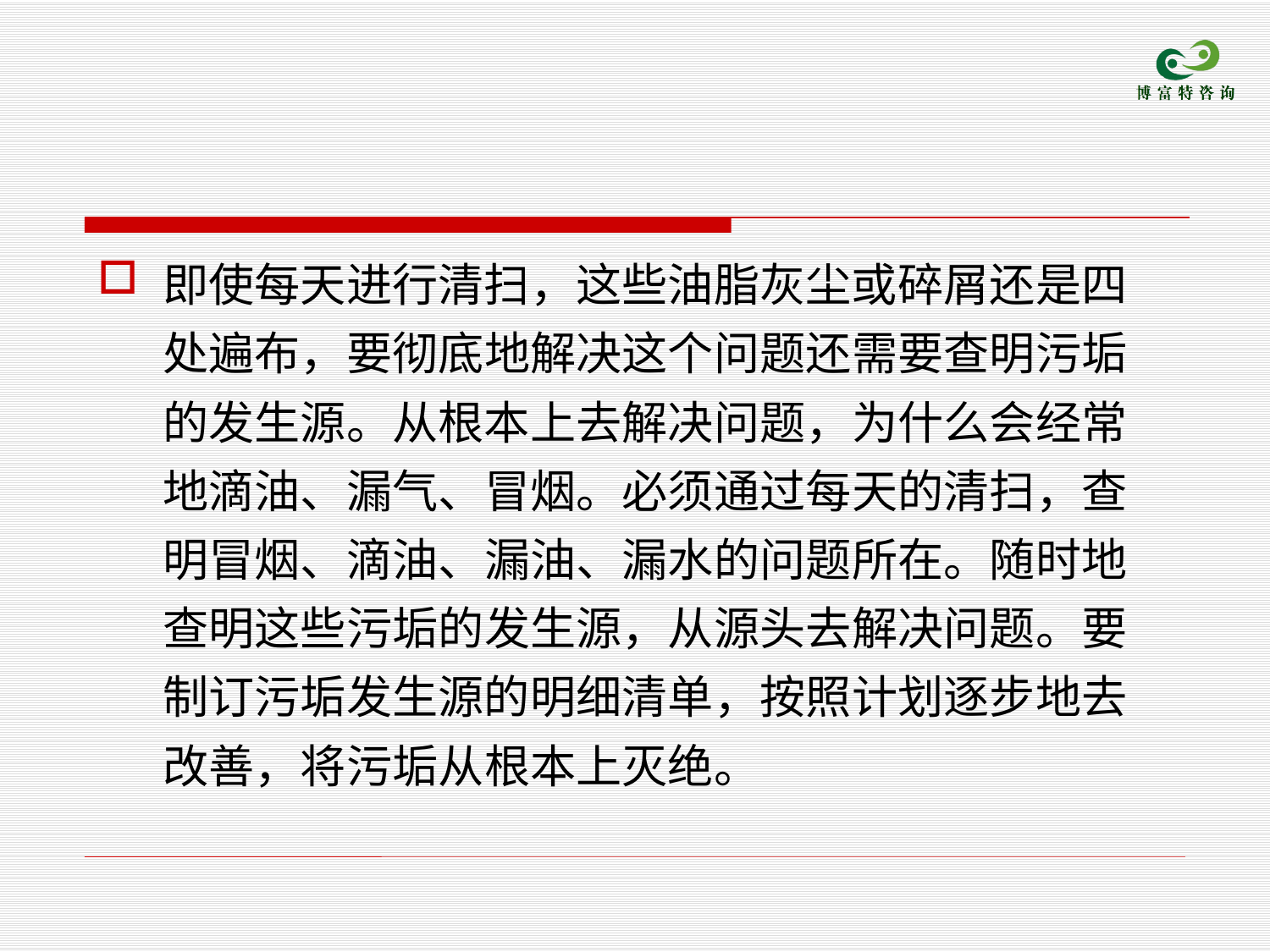

即使每天进行清扫，这些油脂灰尘或碎屑还是四处遍布，要彻底地解决这个问题还需要查明污垢的发生源。从根本上去解决问题，为什么会经常地滴油、漏气、冒烟。必须通过每天的清扫，查明冒烟、滴油、漏油、漏水的问题所在。随时地查明这些污垢的发生源，从源头去解决问题。要制订污垢发生源的明细清单，按照计划逐步地去改善，将污垢从根本上灭绝。
196